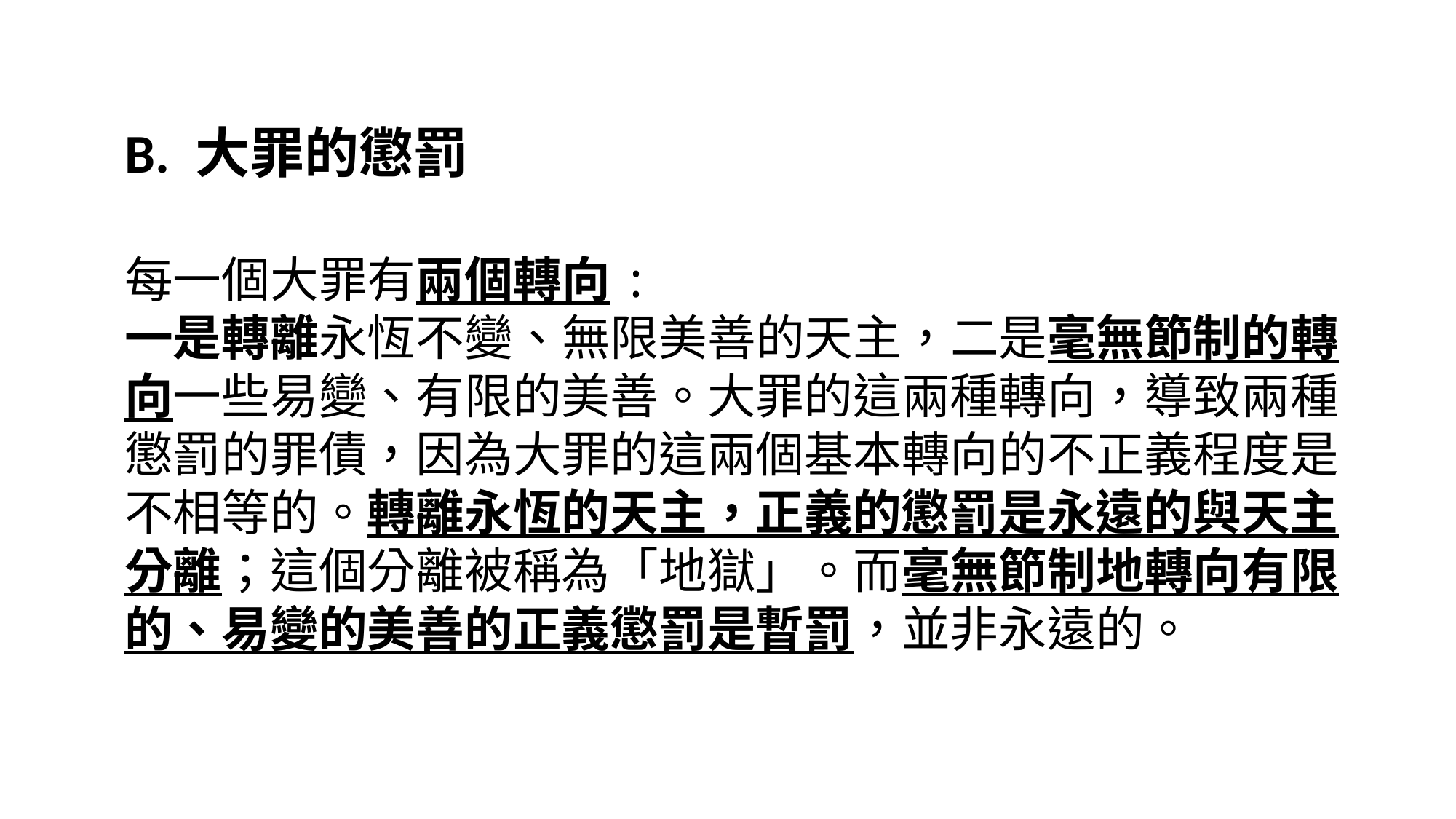

B. 大罪的懲罰

每一個大罪有兩個轉向:
一是轉離永恆不變、無限美善的天主，二是毫無節制的轉向一些易變、有限的美善。大罪的這兩種轉向，導致兩種懲罰的罪債，因為大罪的這兩個基本轉向的不正義程度是不相等的。轉離永恆的天主，正義的懲罰是永遠的與天主分離；這個分離被稱為「地獄」。而毫無節制地轉向有限的、易變的美善的正義懲罰是暫罰，並非永遠的。